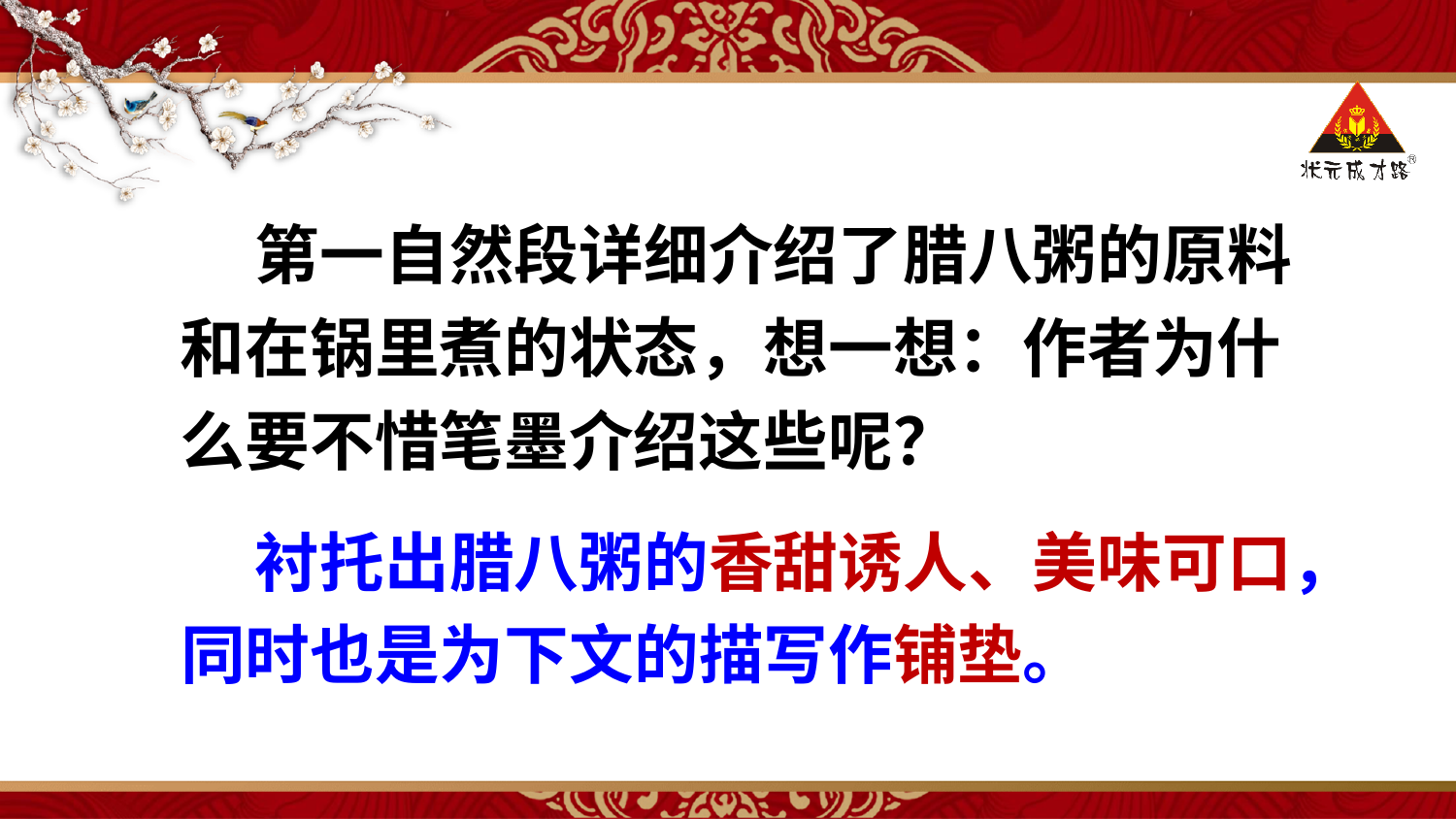

第一自然段详细介绍了腊八粥的原料和在锅里煮的状态，想一想：作者为什么要不惜笔墨介绍这些呢？
    衬托出腊八粥的香甜诱人、美味可口，同时也是为下文的描写作铺垫。